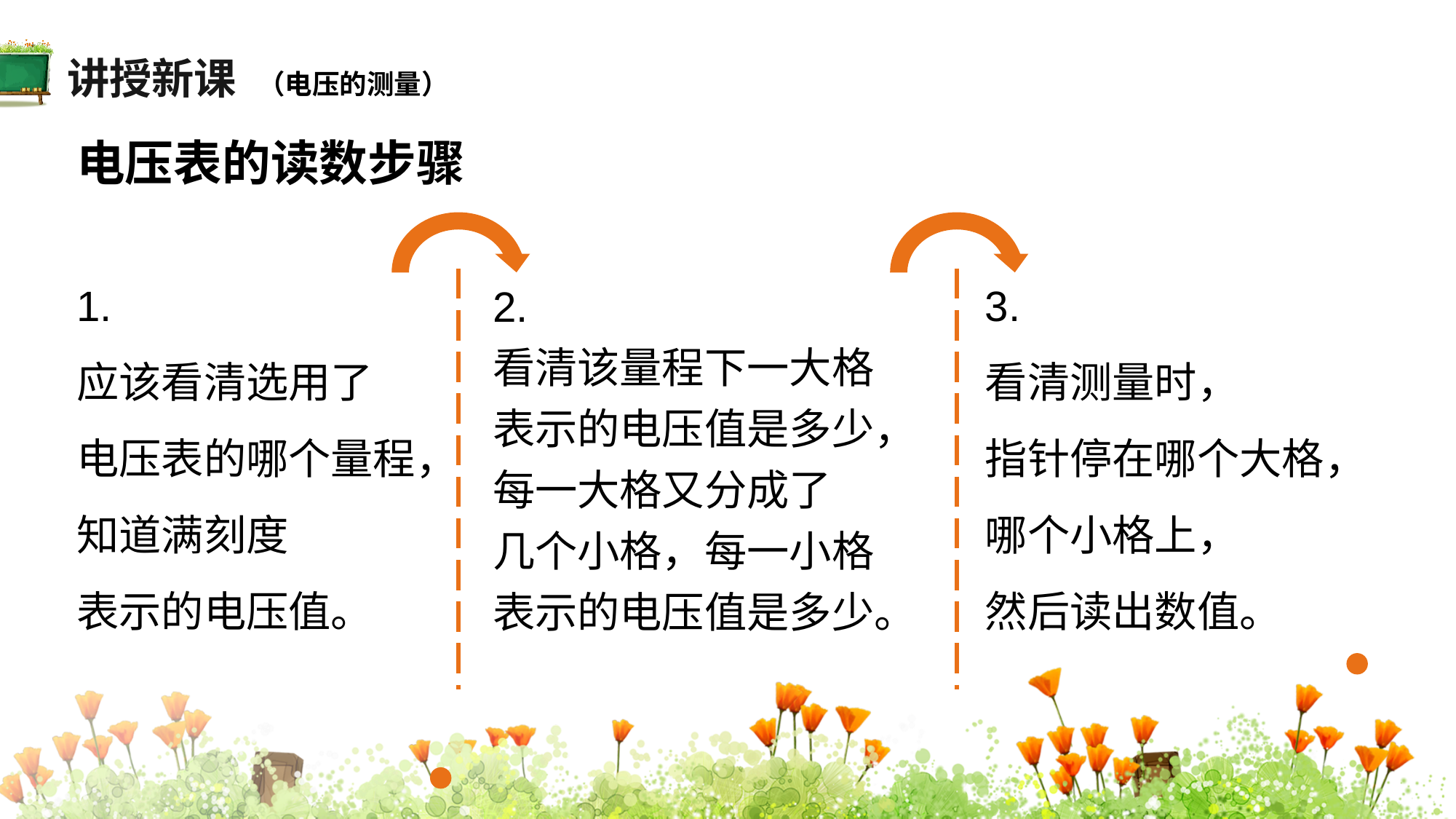

讲授新课
（电压的测量）

电压表的读数步骤

1.
应该看清选用了
电压表的哪个量程，
知道满刻度
表示的电压值。
2.
看清该量程下一大格
表示的电压值是多少，
每一大格又分成了
几个小格，每一小格
表示的电压值是多少。
3.
看清测量时，
指针停在哪个大格，
哪个小格上，
然后读出数值。